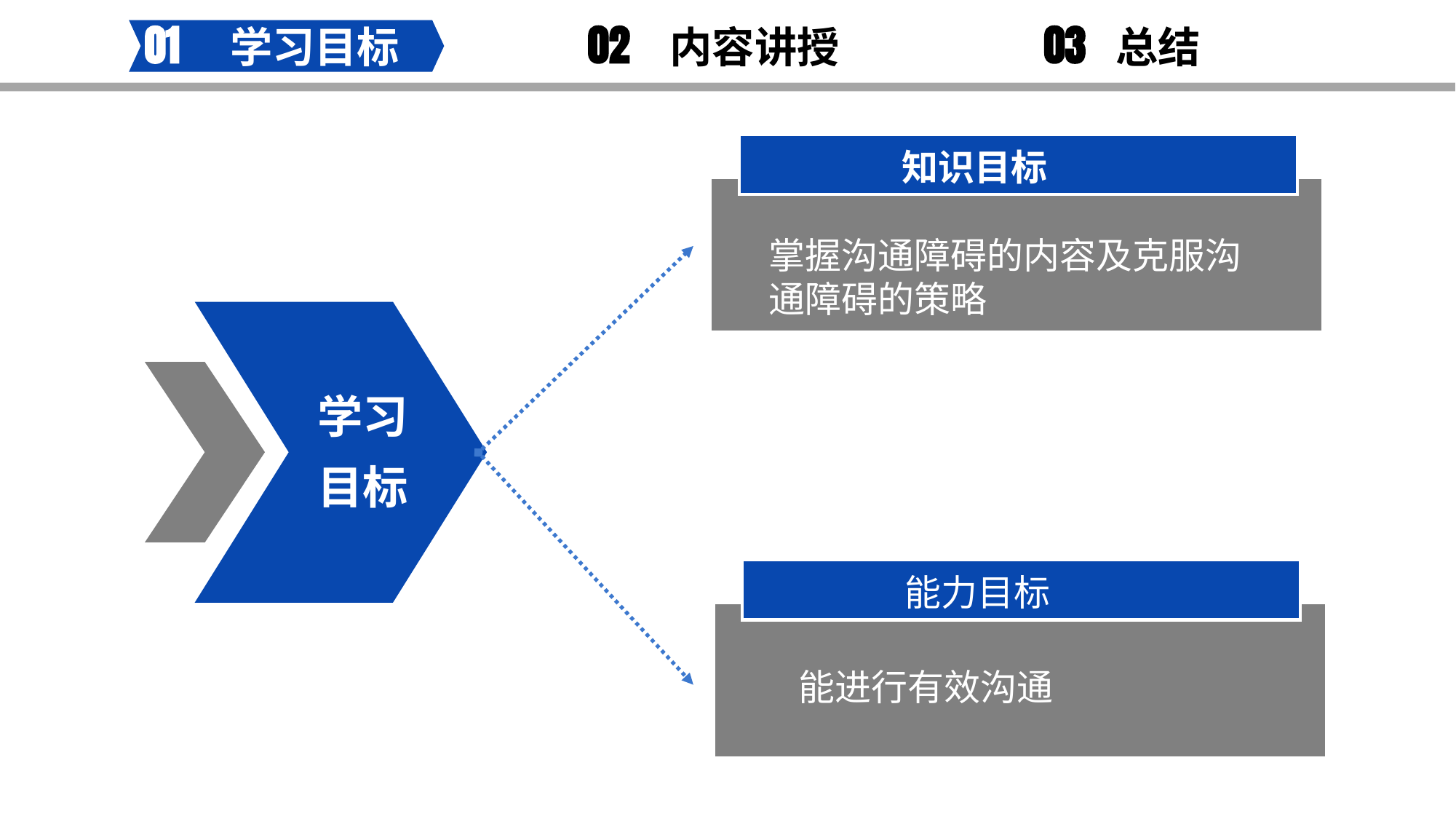

02   内容讲授
03  总结

01    学习目标

知识目标

掌握沟通障碍的内容及克服沟通障碍的策略

学习目标

能力目标

能进行有效沟通